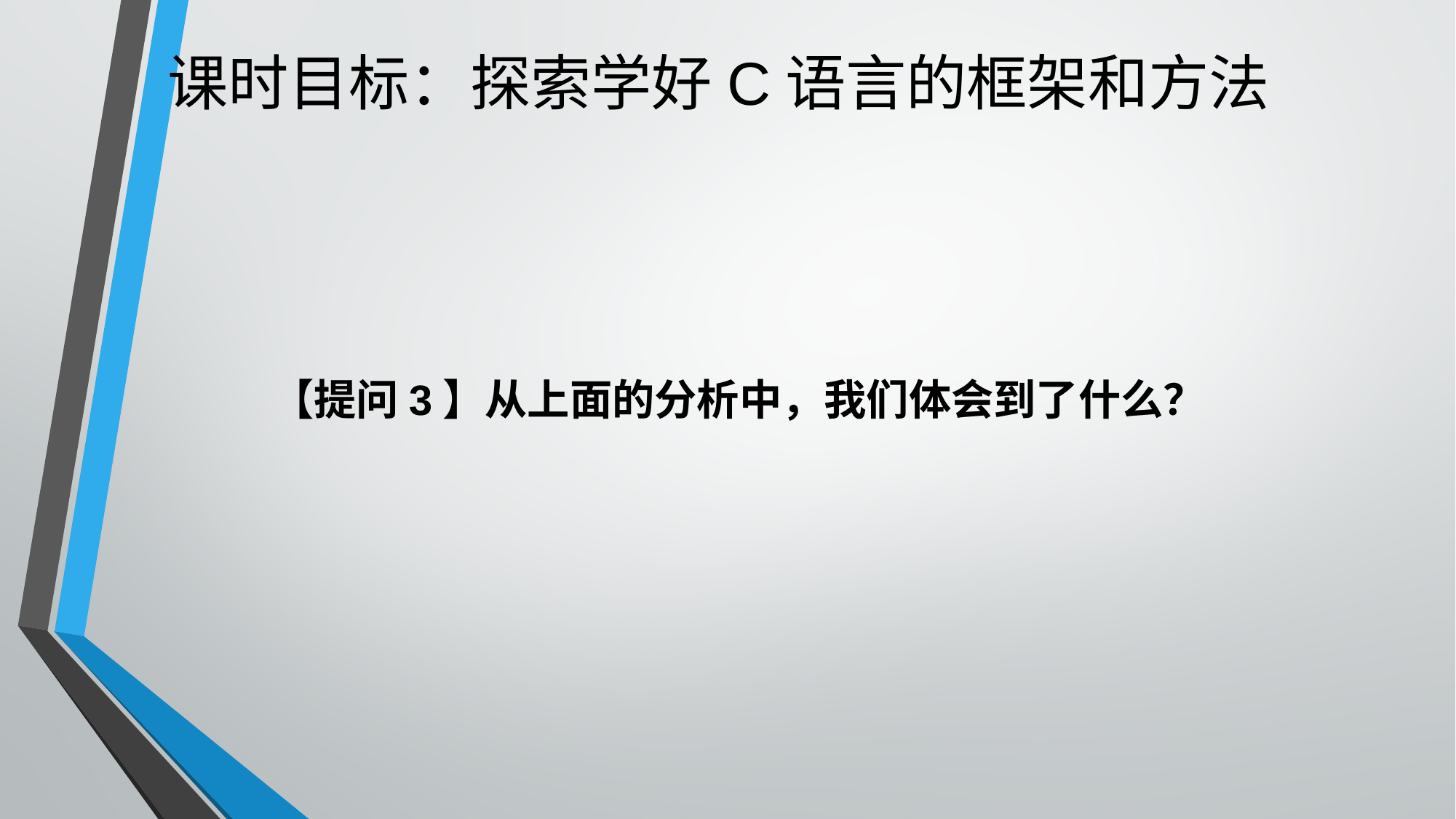

# 课时目标：探索学好C语言的框架和方法
【提问3】从上面的分析中，我们体会到了什么？